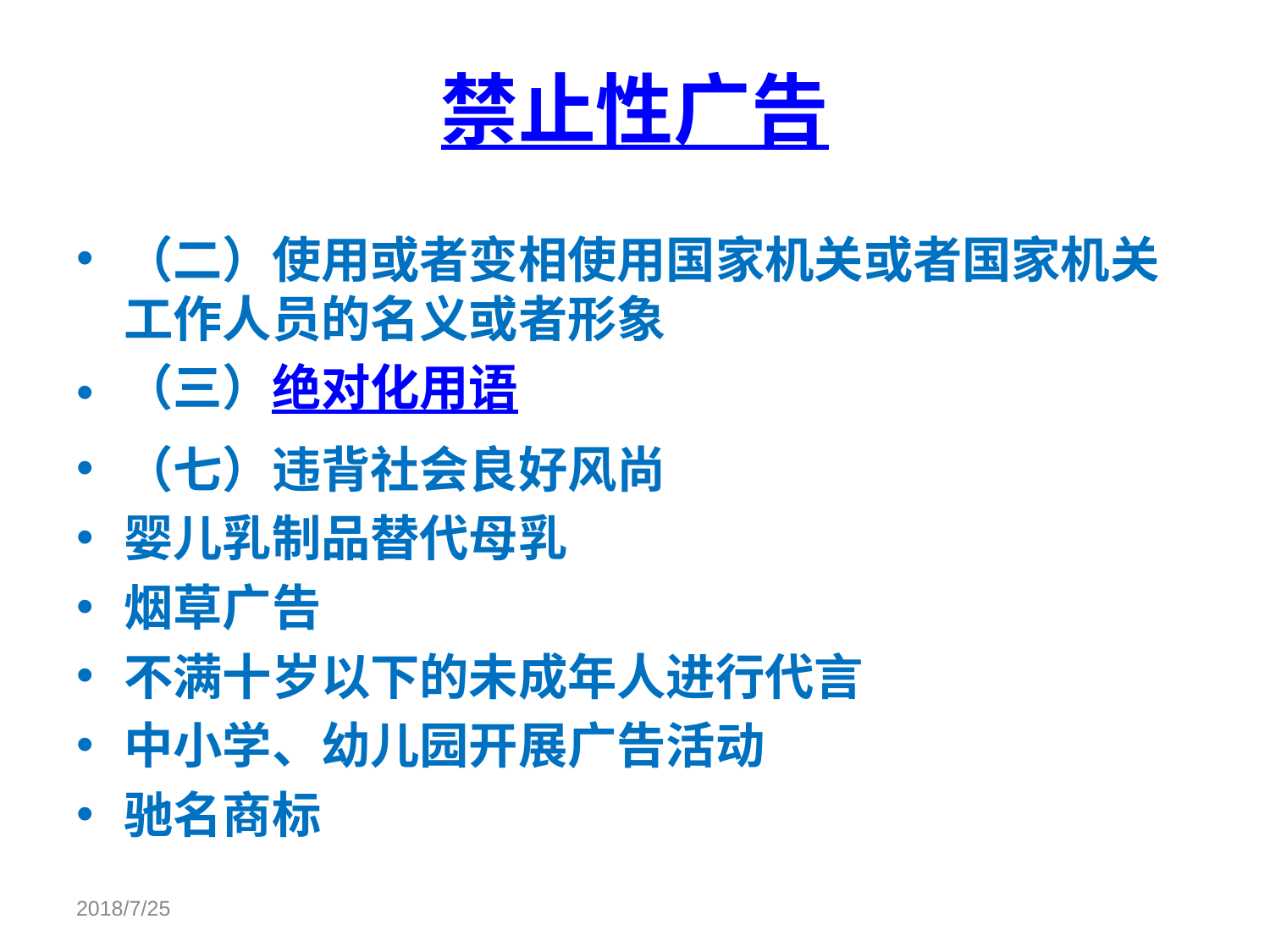

# 禁止性广告
（二）使用或者变相使用国家机关或者国家机关工作人员的名义或者形象
（三）绝对化用语
（七）违背社会良好风尚
婴儿乳制品替代母乳
烟草广告
不满十岁以下的未成年人进行代言
中小学、幼儿园开展广告活动
驰名商标
2018/7/25